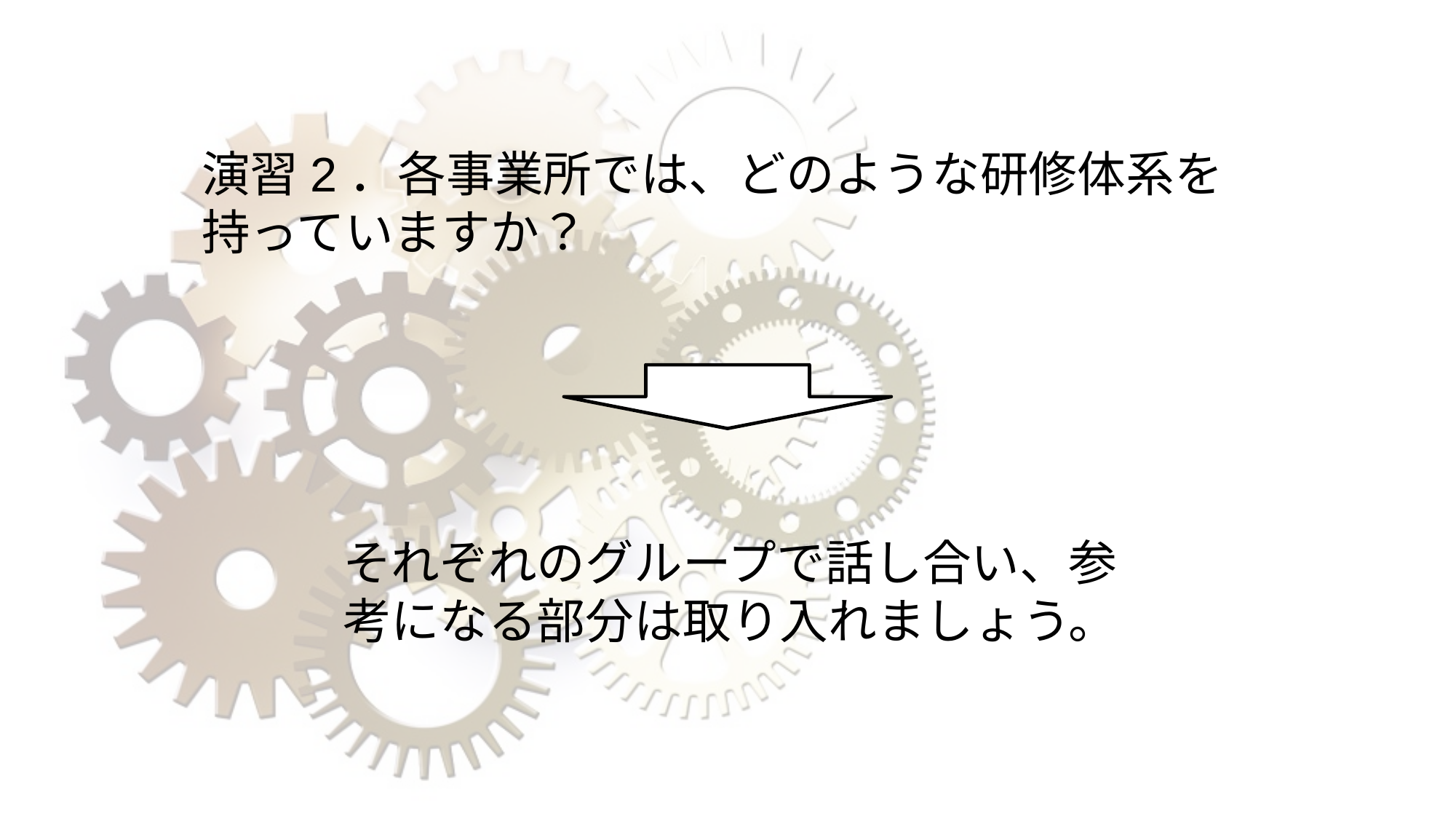

演習2．各事業所では、どのような研修体系を持っていますか？

それぞれのグループで話し合い、参考になる部分は取り入れましょう。